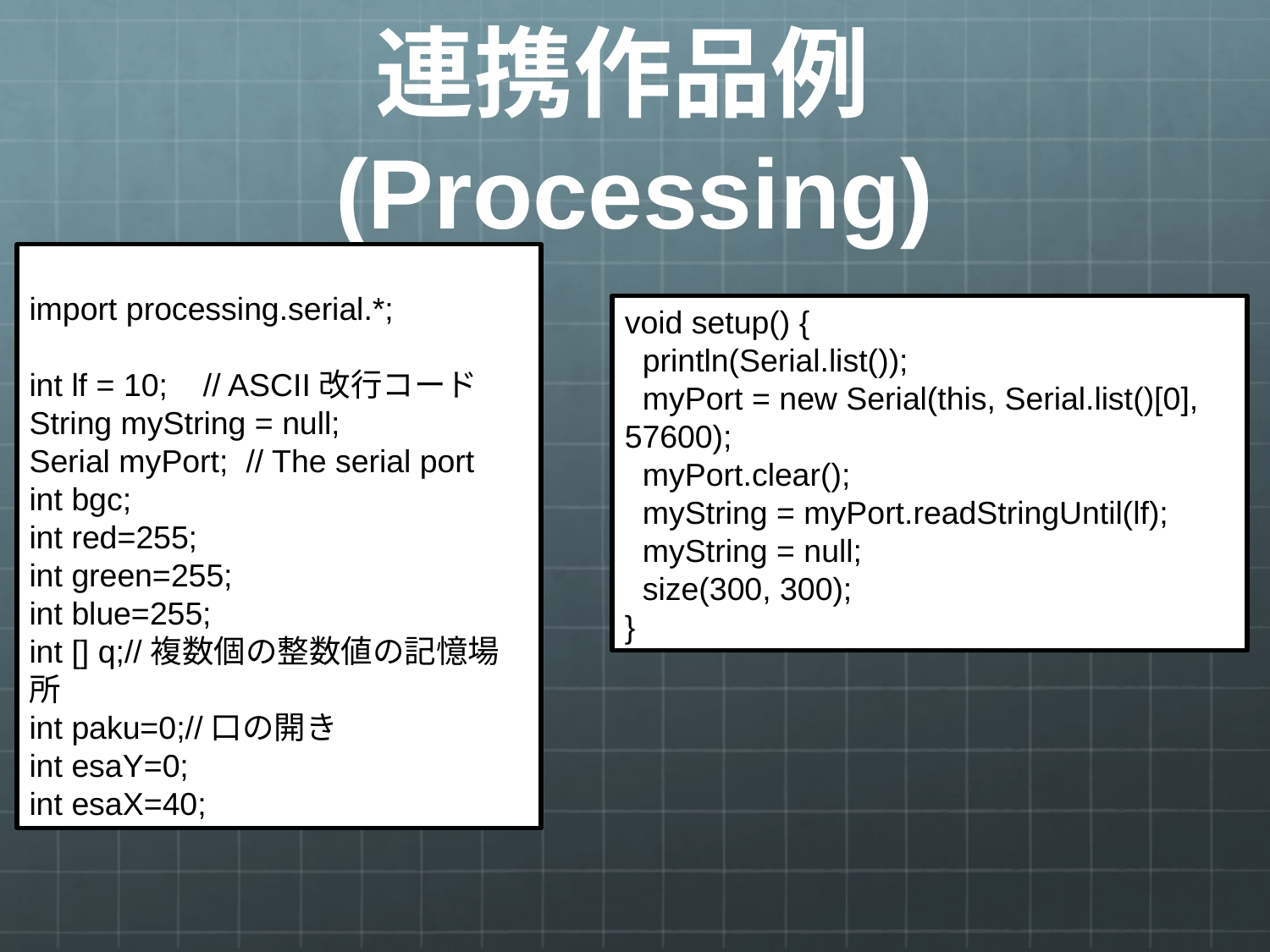

# 連携作品例(Processing)

import processing.serial.*;

int lf = 10;    // ASCII改行コード
String myString = null;
Serial myPort;  // The serial port
int bgc;
int red=255;
int green=255;
int blue=255;
int [] q;//複数個の整数値の記憶場所
int paku=0;//口の開き
int esaY=0;
int esaX=40;
void setup() {
  println(Serial.list());
  myPort = new Serial(this, Serial.list()[0], 57600);
  myPort.clear();
  myString = myPort.readStringUntil(lf);
  myString = null;
  size(300, 300);
}